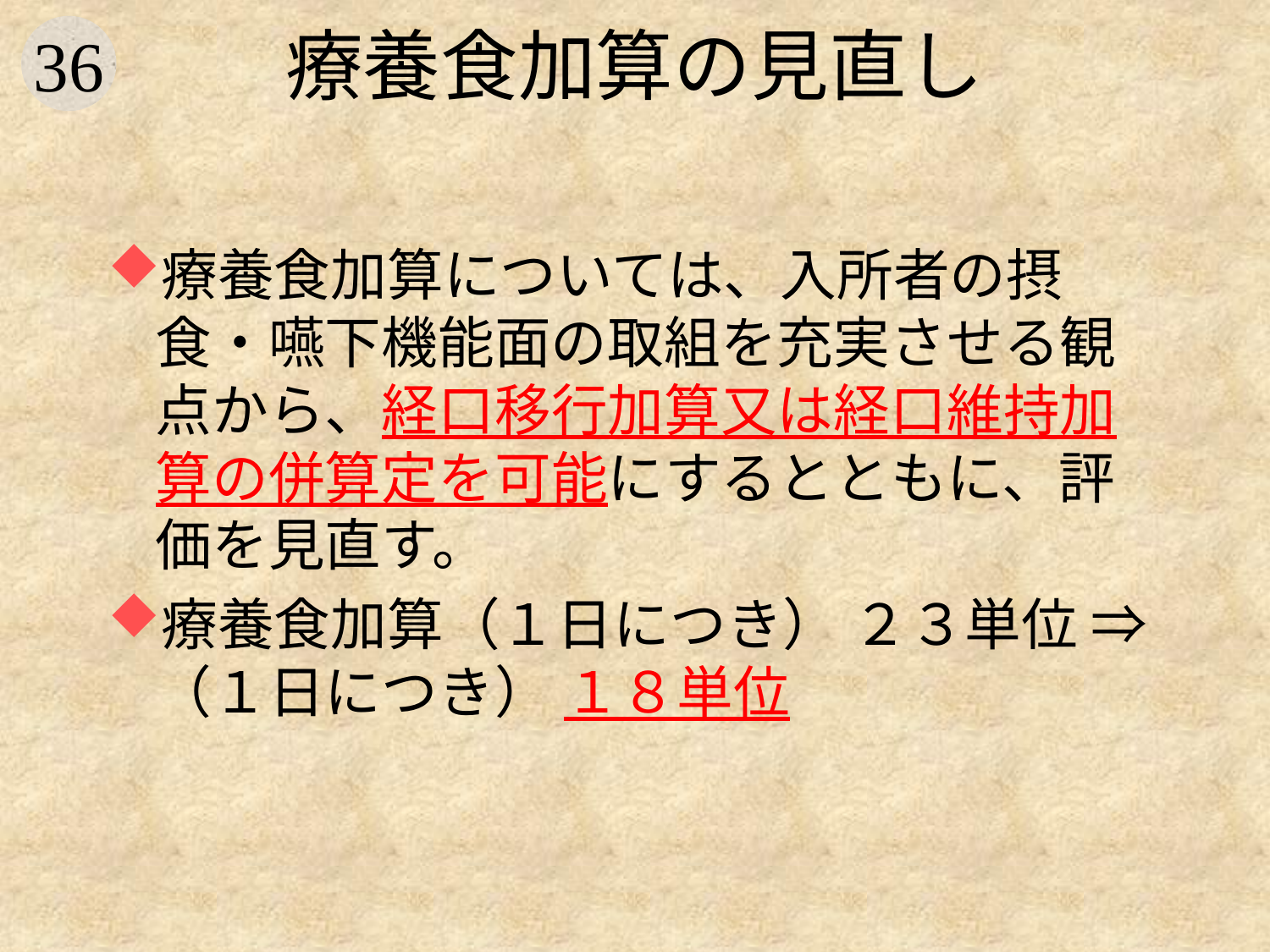

# 療養食加算の見直し
療養食加算については、入所者の摂食・嚥下機能面の取組を充実させる観点から、経口移行加算又は経口維持加算の併算定を可能にするとともに、評価を見直す。
療養食加算（１日につき） ２３単位 ⇒ （１日につき） １８単位